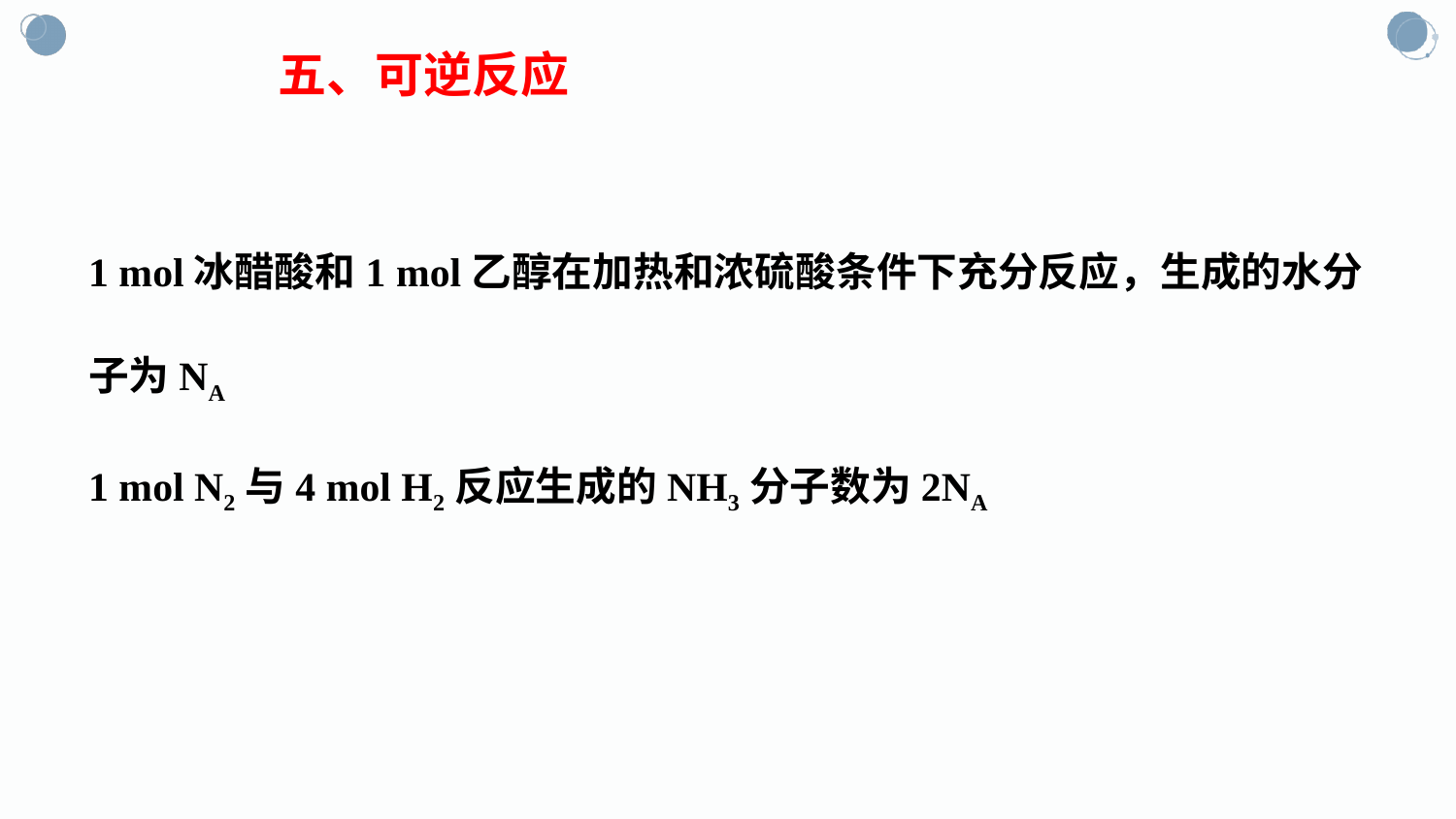

五、可逆反应
1 mol冰醋酸和1 mol乙醇在加热和浓硫酸条件下充分反应，生成的水分子为NA
1 mol N2与4 mol H2反应生成的NH3分子数为2NA